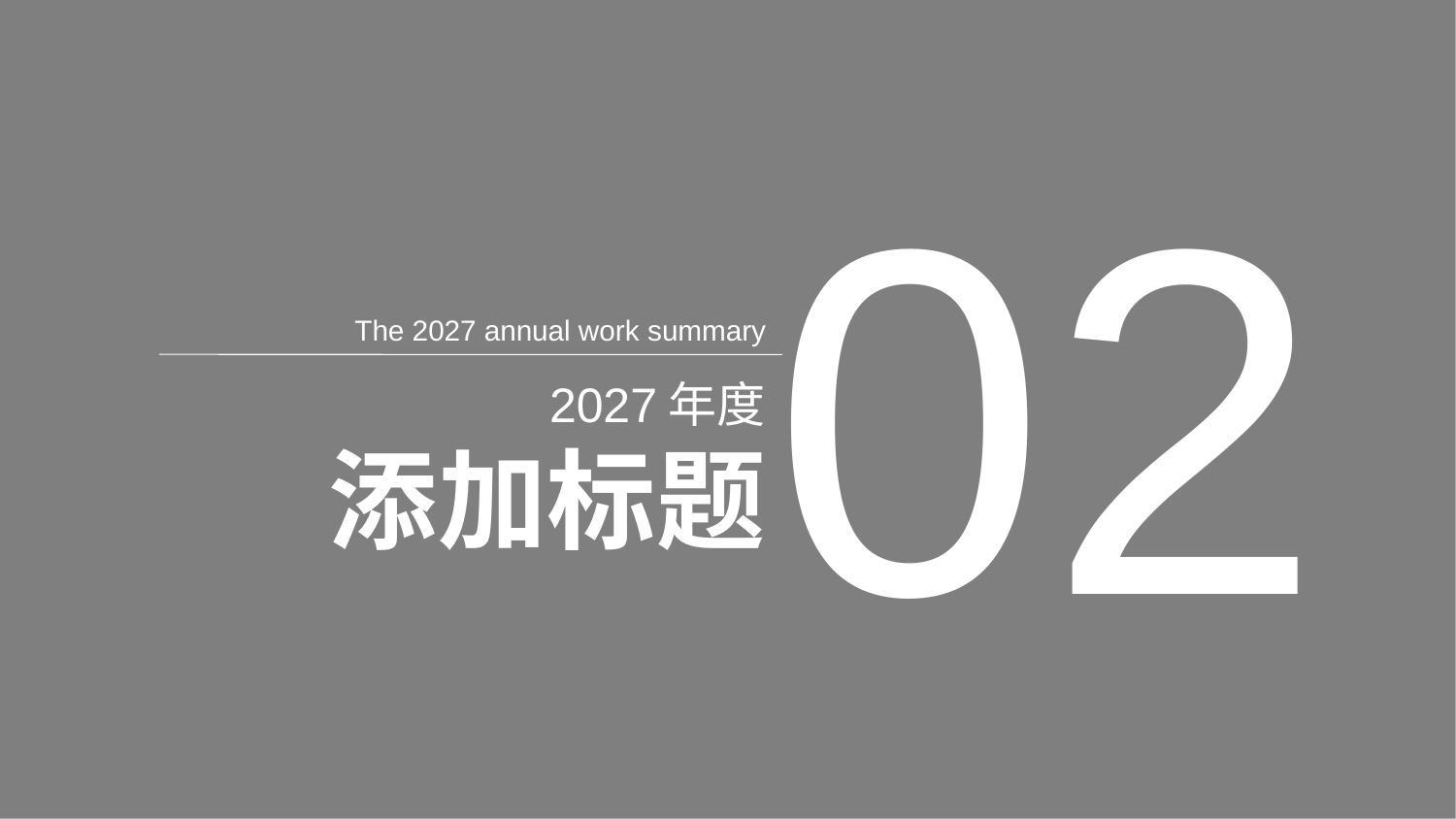

02
The 2027 annual work summary

2027年度
添加标题